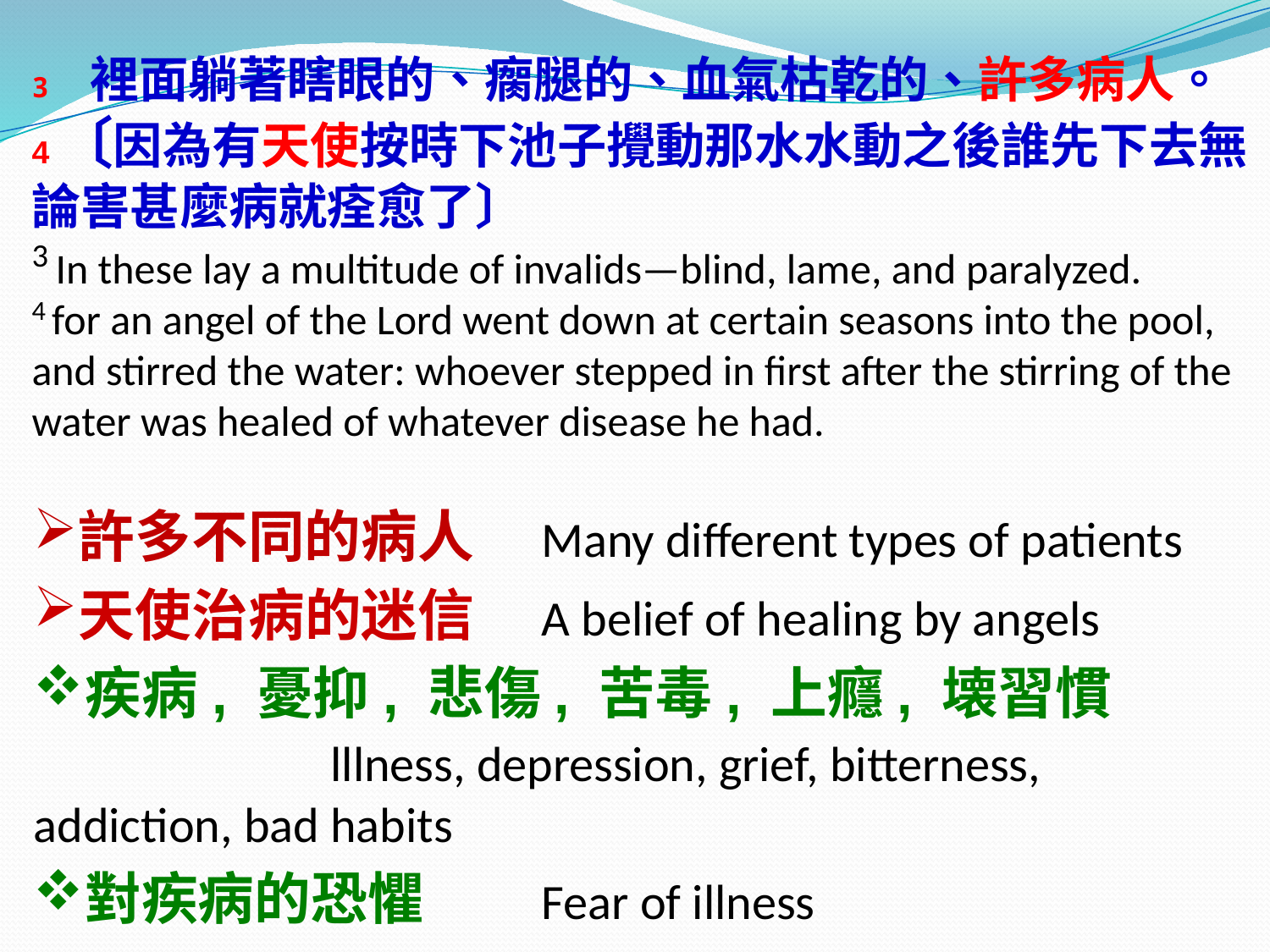

# 3 裡面躺著瞎眼的、瘸腿的、血氣枯乾的、許多病人。 4〔因為有天使按時下池子攪動那水水動之後誰先下去無論害甚麼病就痊愈了〕 3 In these lay a multitude of invalids—blind, lame, and paralyzed.   4 for an angel of the Lord went down at certain seasons into the pool, and stirred the water: whoever stepped in first after the stirring of the water was healed of whatever disease he had.
許多不同的病人 	Many different types of patients
天使治病的迷信  	A belief of healing by angels
疾病, 憂抑, 悲傷, 苦毒, 上癮, 壊習慣               lllness, depression, grief, bitterness, addiction, bad habits
對疾病的恐懼 	Fear of illness